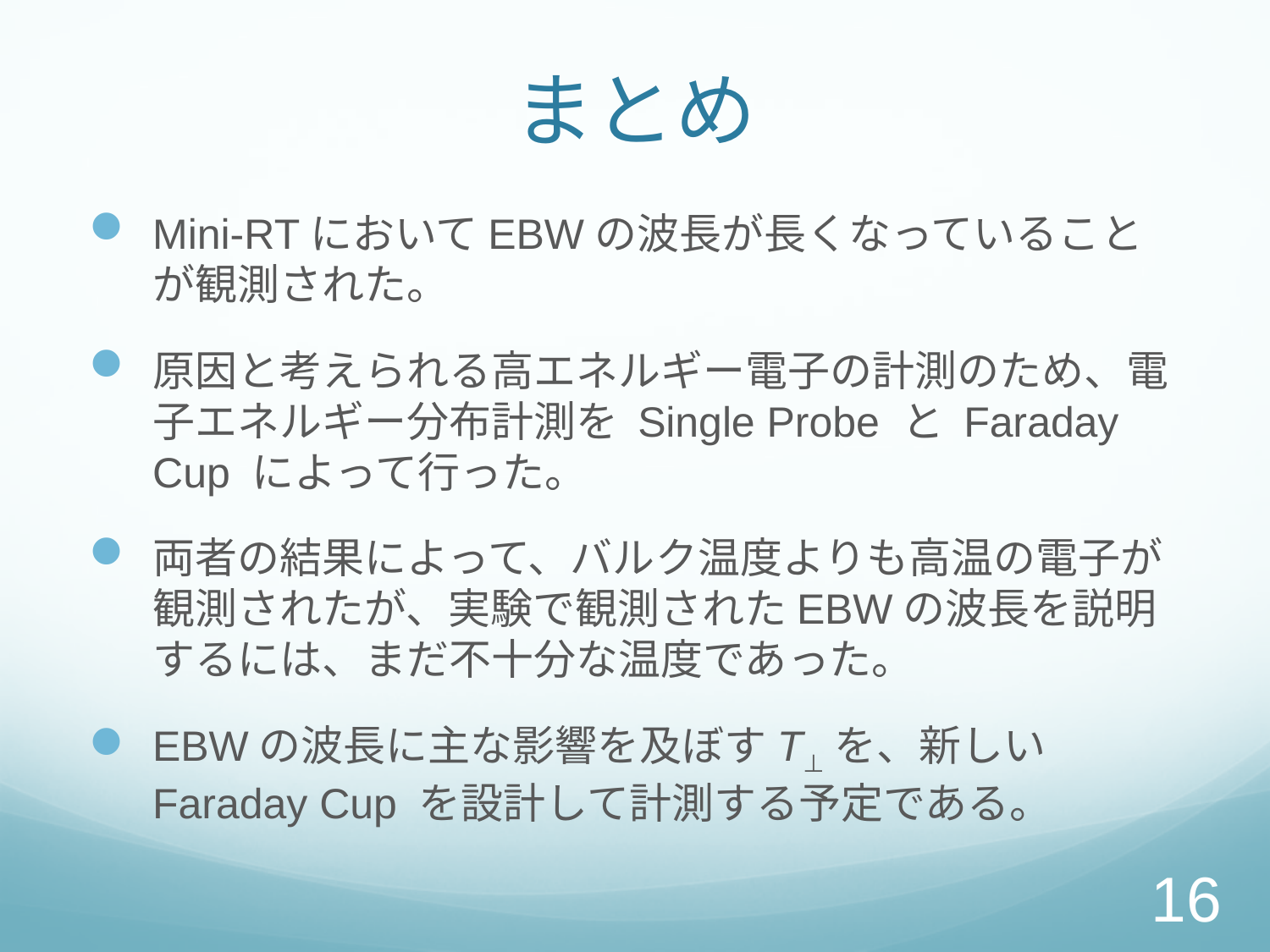

# まとめ
Mini-RTにおいてEBWの波長が長くなっていることが観測された。
原因と考えられる高エネルギー電子の計測のため、電子エネルギー分布計測を Single Probe と Faraday Cup によって行った。
両者の結果によって、バルク温度よりも高温の電子が観測されたが、実験で観測されたEBWの波長を説明するには、まだ不十分な温度であった。
EBWの波長に主な影響を及ぼすT⊥を、新しい Faraday Cup を設計して計測する予定である。
16